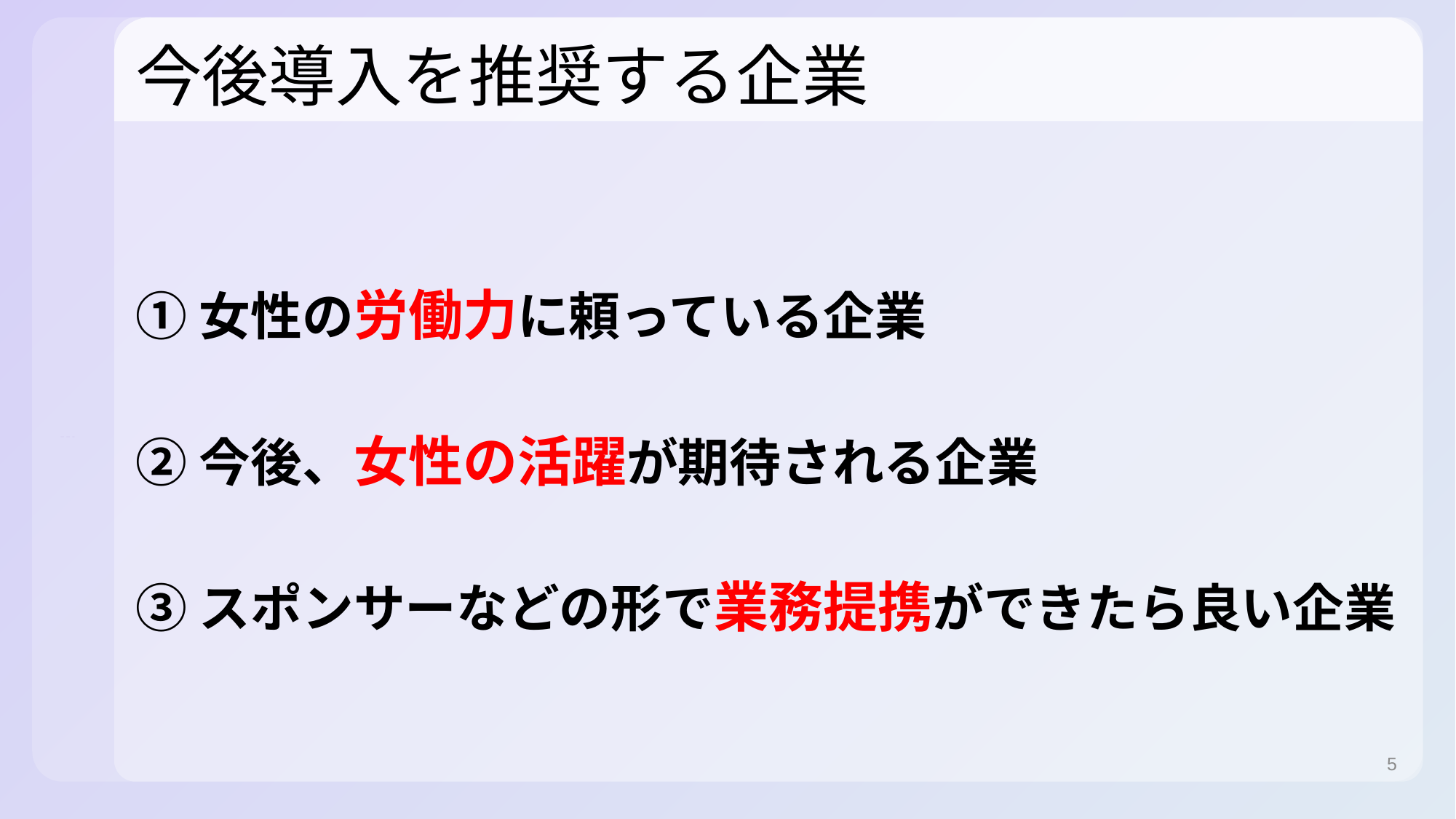

今後導入を推奨する企業

①女性の労働力に頼っている企業
②今後、女性の活躍が期待される企業
③スポンサーなどの形で業務提携ができたら良い企業
5